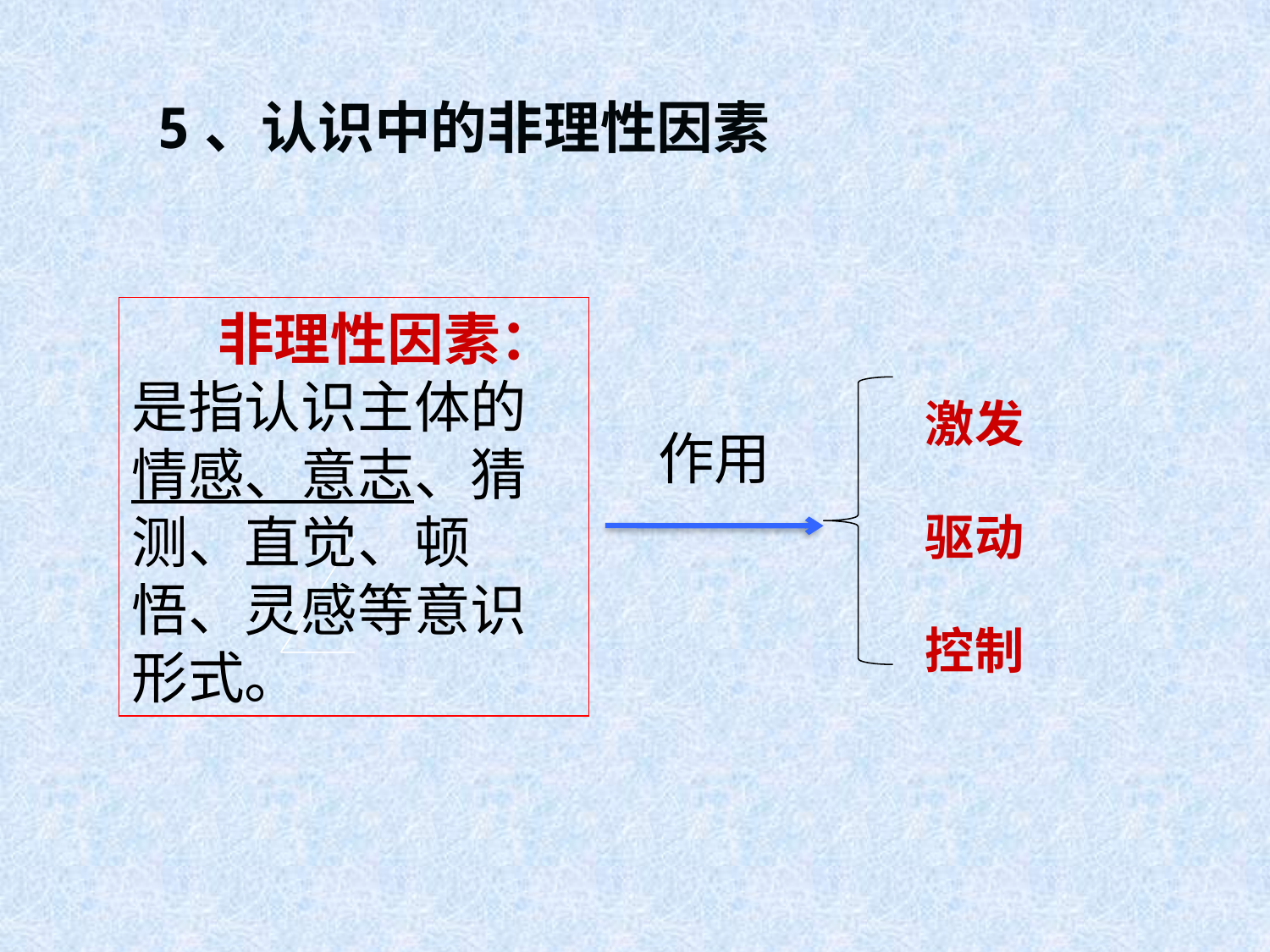

5、认识中的非理性因素
        非理性因素：是指认识主体的情感、意志、猜测、直觉、顿悟、灵感等意识形式。
激发
驱动
控制

作用